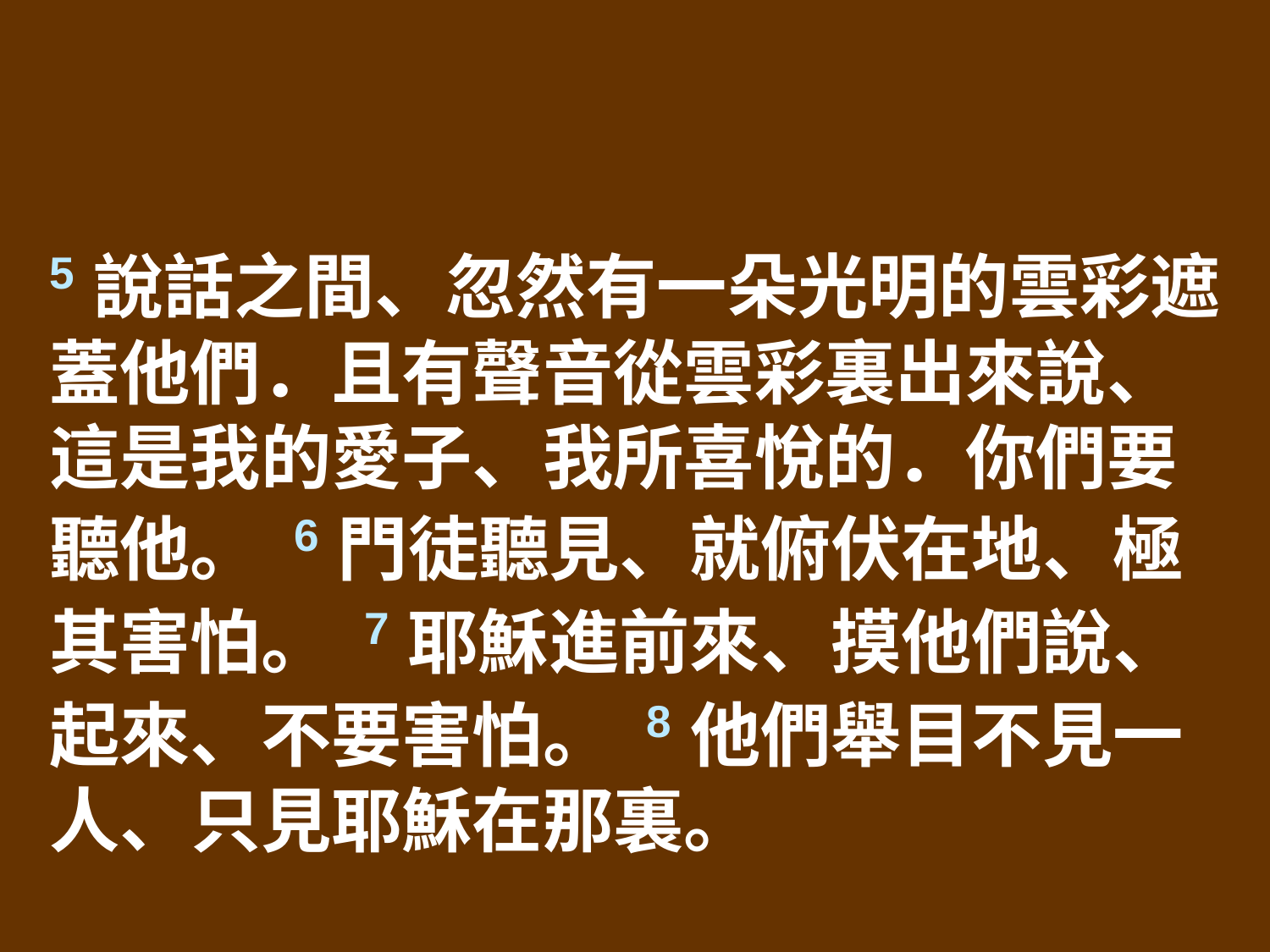

5說話之間、忽然有一朵光明的雲彩遮蓋他們．且有聲音從雲彩裏出來說、這是我的愛子、我所喜悅的．你們要聽他。 6門徒聽見、就俯伏在地、極其害怕。 7耶穌進前來、摸他們說、起來、不要害怕。 8他們舉目不見一人、只見耶穌在那裏。